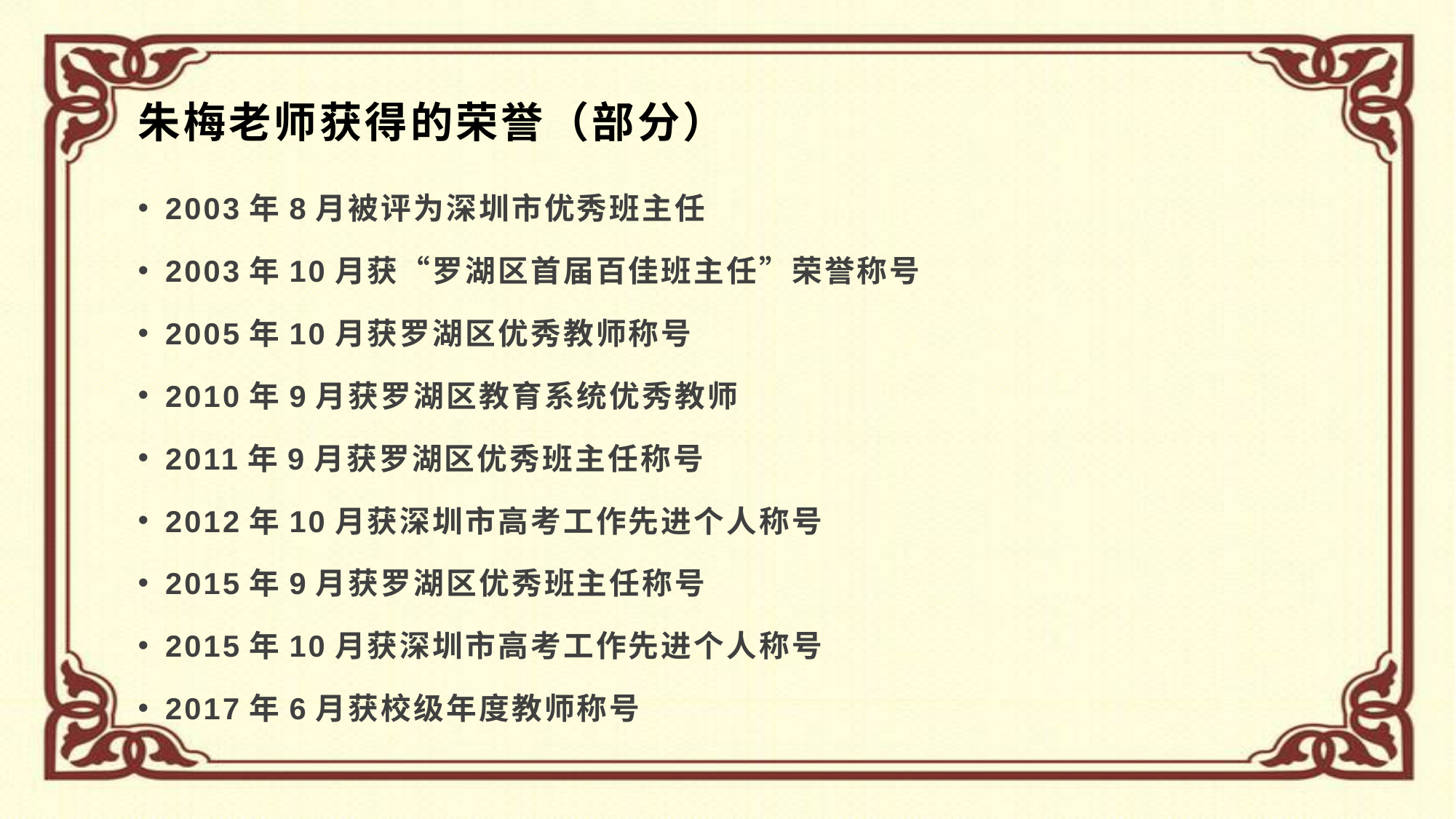

# 朱梅老师获得的荣誉（部分）
2003年8月被评为深圳市优秀班主任
2003年10月获“罗湖区首届百佳班主任”荣誉称号
2005年10月获罗湖区优秀教师称号
2010年9月获罗湖区教育系统优秀教师
2011年9月获罗湖区优秀班主任称号
2012年10月获深圳市高考工作先进个人称号
2015年9月获罗湖区优秀班主任称号
2015年10月获深圳市高考工作先进个人称号
2017年6月获校级年度教师称号